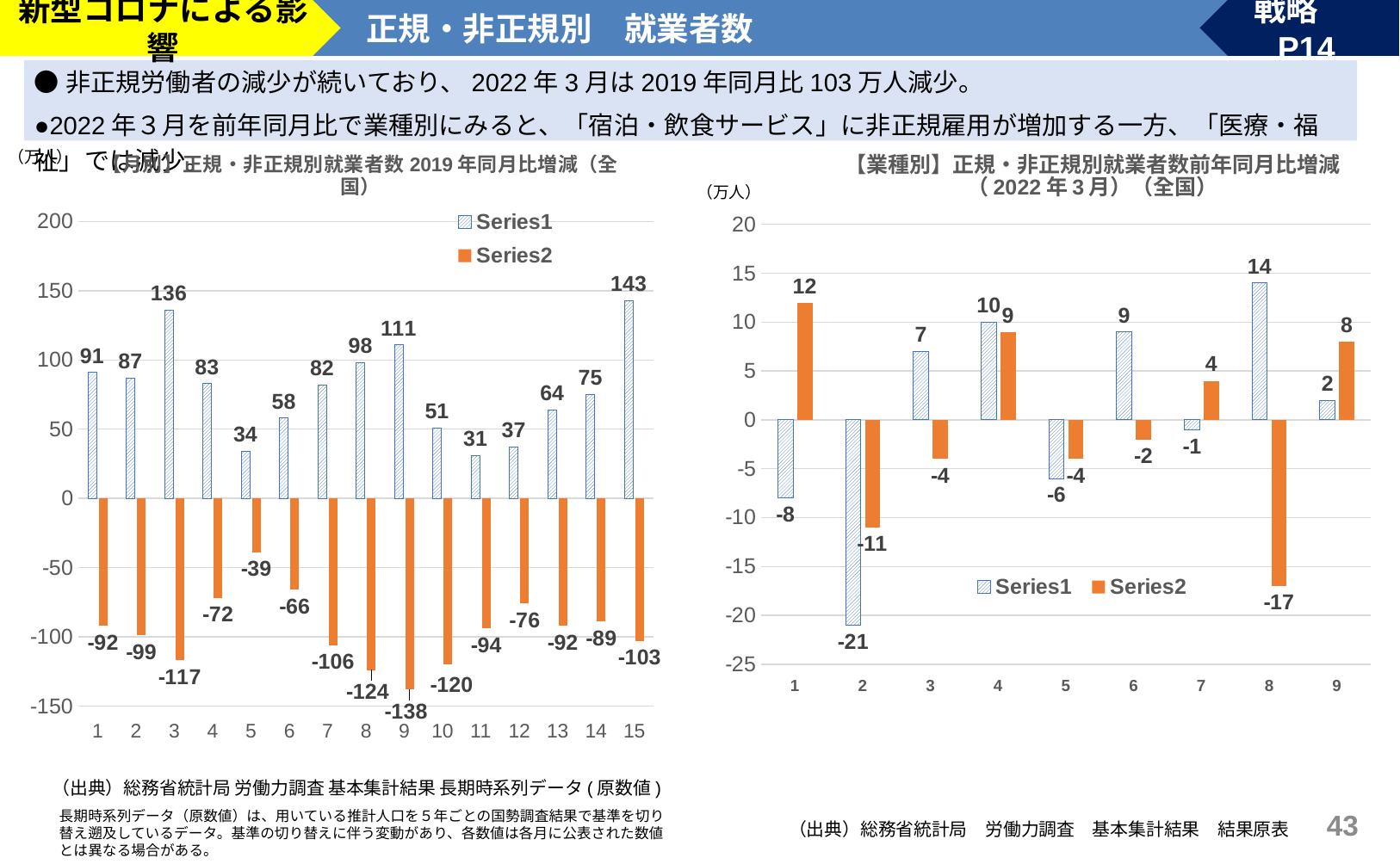

新型コロナによる影響
正規・非正規別　就業者数
戦略　P14
●非正規労働者の減少が続いており、2022年3月は2019年同月比103万人減少。
●2022年３月を前年同月比で業種別にみると、「宿泊・飲食サービス」に非正規雇用が増加する一方、「医療・福祉」では減少。

### Chart: 【月別】正規・非正規別就業者数2019年同月比増減（全国）

| Category |  |  |
|---|---|---|

### Chart: 【業種別】正規・非正規別就業者数前年同月比増減
（2022年3月）（全国）

| Category |  |  |
|---|---|---|
（出典）総務省統計局 労働力調査 基本集計結果 長期時系列データ(原数値)
長期時系列データ（原数値）は、用いている推計人口を５年ごとの国勢調査結果で基準を切り替え遡及しているデータ。基準の切り替えに伴う変動があり、各数値は各月に公表された数値とは異なる場合がある。

43
（出典）総務省統計局　労働力調査　基本集計結果　結果原表